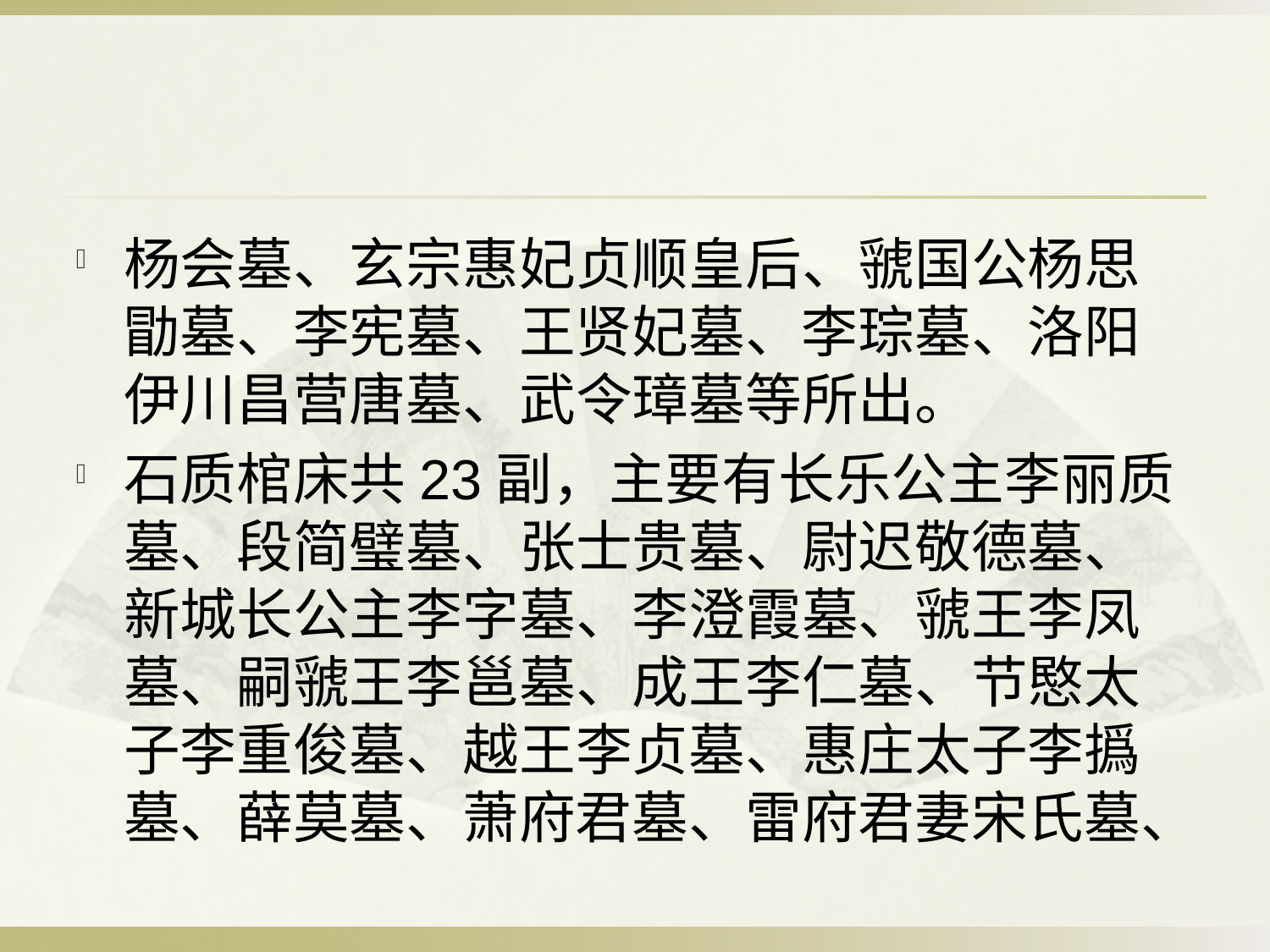

#
杨会墓、玄宗惠妃贞顺皇后、虢国公杨思勖墓、李宪墓、王贤妃墓、李琮墓、洛阳伊川昌营唐墓、武令璋墓等所出。
石质棺床共23副，主要有长乐公主李丽质墓、段简璧墓、张士贵墓、尉迟敬德墓、新城长公主李字墓、李澄霞墓、虢王李凤墓、嗣虢王李邕墓、成王李仁墓、节愍太子李重俊墓、越王李贞墓、惠庄太子李撝墓、薛莫墓、萧府君墓、雷府君妻宋氏墓、